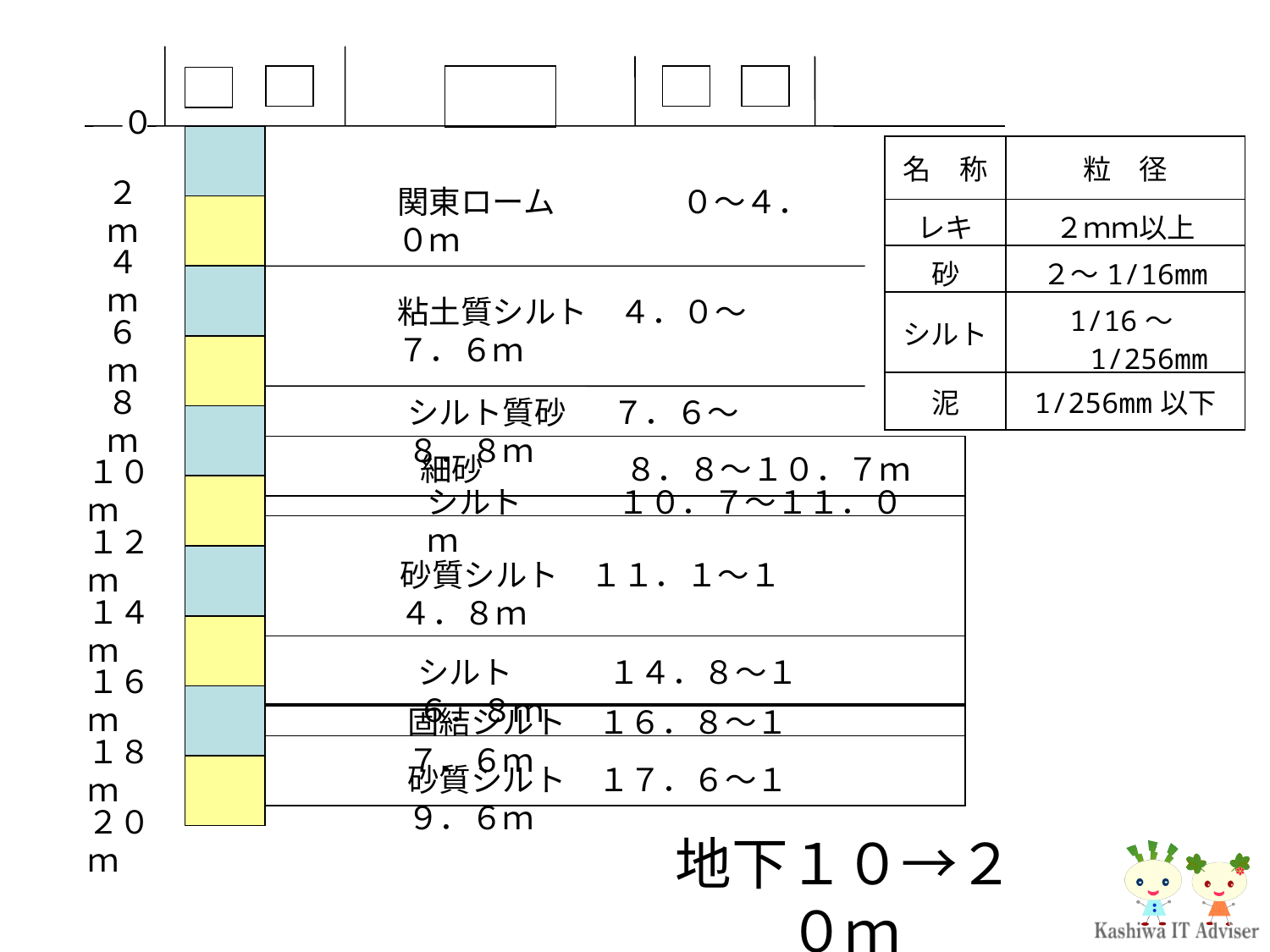

０

| 名　称 | 粒　径 |
| --- | --- |
| レキ | ２ｍｍ以上 |
| 砂 | ２～1/16mm |
| シルト | 1/16～1/256mm |
| 泥 | 1/256mm以下 |
２ｍ
関東ローム　　　　０～４．０ｍ

４ｍ

粘土質シルト　４．０～７．６ｍ
６ｍ

８ｍ

シルト質砂 　 ７．６～８．８ｍ

細砂　　　　  ８．８～１０．７ｍ
１０ｍ

１２ｍ
シルト　　　１０．７～１１．０ｍ

砂質シルト　１１．１～１４．８ｍ

１４ｍ

１６ｍ

シルト　　　１４．８～１６．８ｍ

１８ｍ
固結シルト　１６．８～１７．６ｍ

砂質シルト　１７．６～１９．６ｍ

２０ｍ
# 地下１０→２０ｍ